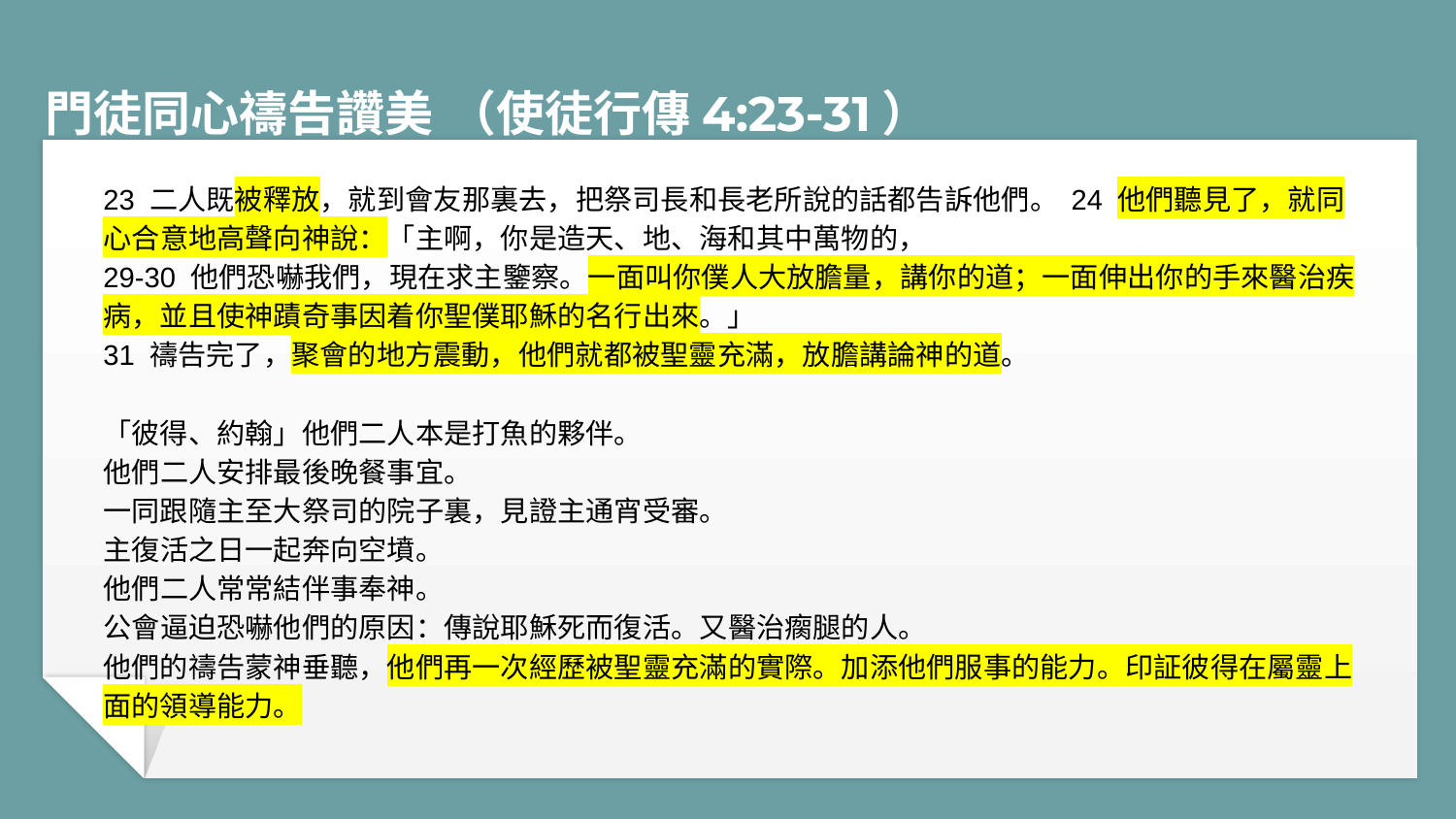

# 門徒同心禱告讚美 （使徒行傳4:23-31）
23 二人既被釋放，就到會友那裏去，把祭司長和長老所說的話都告訴他們。 24 他們聽見了，就同心合意地高聲向神說：「主啊，你是造天、地、海和其中萬物的，
29-30 他們恐嚇我們，現在求主鑒察。一面叫你僕人大放膽量，講你的道；一面伸出你的手來醫治疾病，並且使神蹟奇事因着你聖僕耶穌的名行出來。」
31 禱告完了，聚會的地方震動，他們就都被聖靈充滿，放膽講論神的道。

「彼得、約翰」他們二人本是打魚的夥伴。
他們二人安排最後晚餐事宜。
一同跟隨主至大祭司的院子裏，見證主通宵受審。
主復活之日一起奔向空墳。
他們二人常常結伴事奉神。
公會逼迫恐嚇他們的原因：傳說耶穌死而復活。又醫治瘸腿的人。
他們的禱告蒙神垂聽，他們再一次經歷被聖靈充滿的實際。加添他們服事的能力。印証彼得在屬靈上面的領導能力。